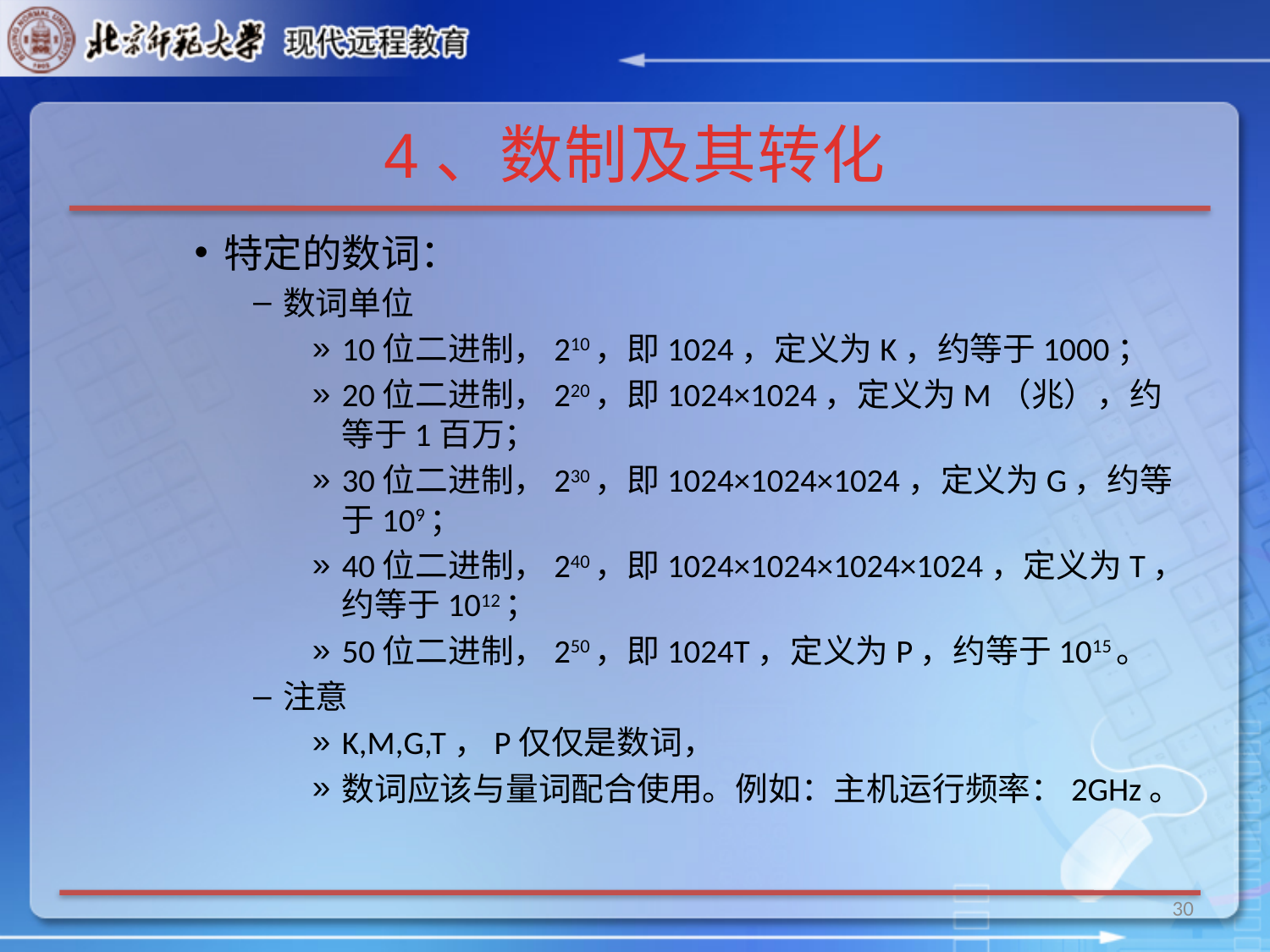

# 4、数制及其转化
特定的数词：
数词单位
10位二进制，210，即1024，定义为K，约等于1000；
20位二进制，220，即1024×1024，定义为M（兆），约等于1百万；
30位二进制，230，即1024×1024×1024，定义为G，约等于109；
40位二进制，240，即1024×1024×1024×1024，定义为T，约等于1012；
50位二进制，250，即1024T，定义为P，约等于1015。
注意
K,M,G,T，P仅仅是数词，
数词应该与量词配合使用。例如：主机运行频率：2GHz。
30